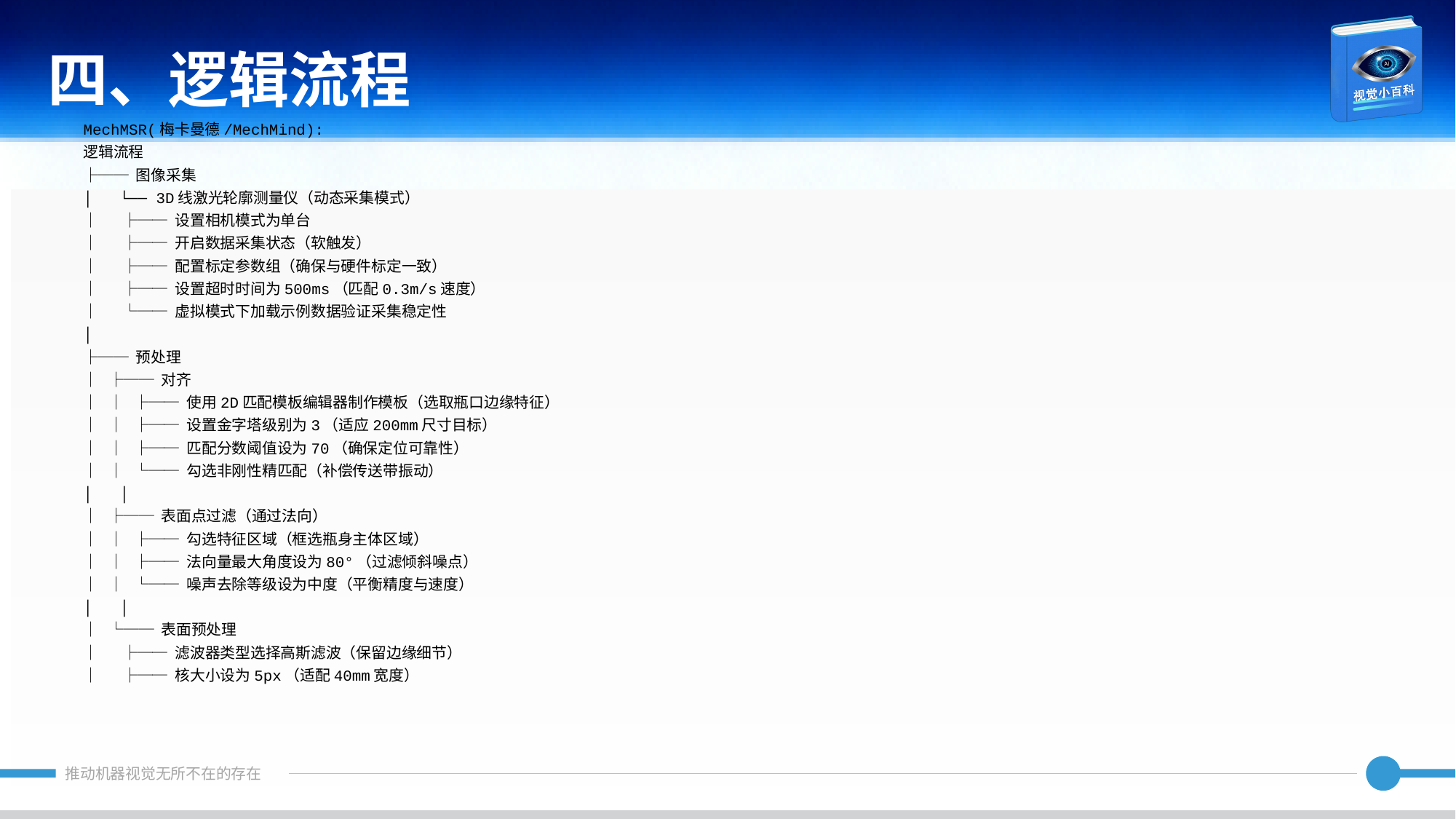

四、逻辑流程

MechMSR(梅卡曼德/MechMind):
逻辑流程
├── 图像采集
│   └── 3D线激光轮廓测量仪（动态采集模式）
│       ├── 设置相机模式为单台
│       ├── 开启数据采集状态（软触发）
│       ├── 配置标定参数组（确保与硬件标定一致）
│       ├── 设置超时时间为500ms（匹配0.3m/s速度）
│       └── 虚拟模式下加载示例数据验证采集稳定性
│
├── 预处理
│   ├── 对齐
│   │   ├── 使用2D匹配模板编辑器制作模板（选取瓶口边缘特征）
│   │   ├── 设置金字塔级别为3（适应200mm尺寸目标）
│   │   ├── 匹配分数阈值设为70（确保定位可靠性）
│   │   └── 勾选非刚性精匹配（补偿传送带振动）
│   │
│   ├── 表面点过滤（通过法向）
│   │   ├── 勾选特征区域（框选瓶身主体区域）
│   │   ├── 法向量最大角度设为80°（过滤倾斜噪点）
│   │   └── 噪声去除等级设为中度（平衡精度与速度）
│   │
│   └── 表面预处理
│       ├── 滤波器类型选择高斯滤波（保留边缘细节）
│       ├── 核大小设为5px（适配40mm宽度）
9